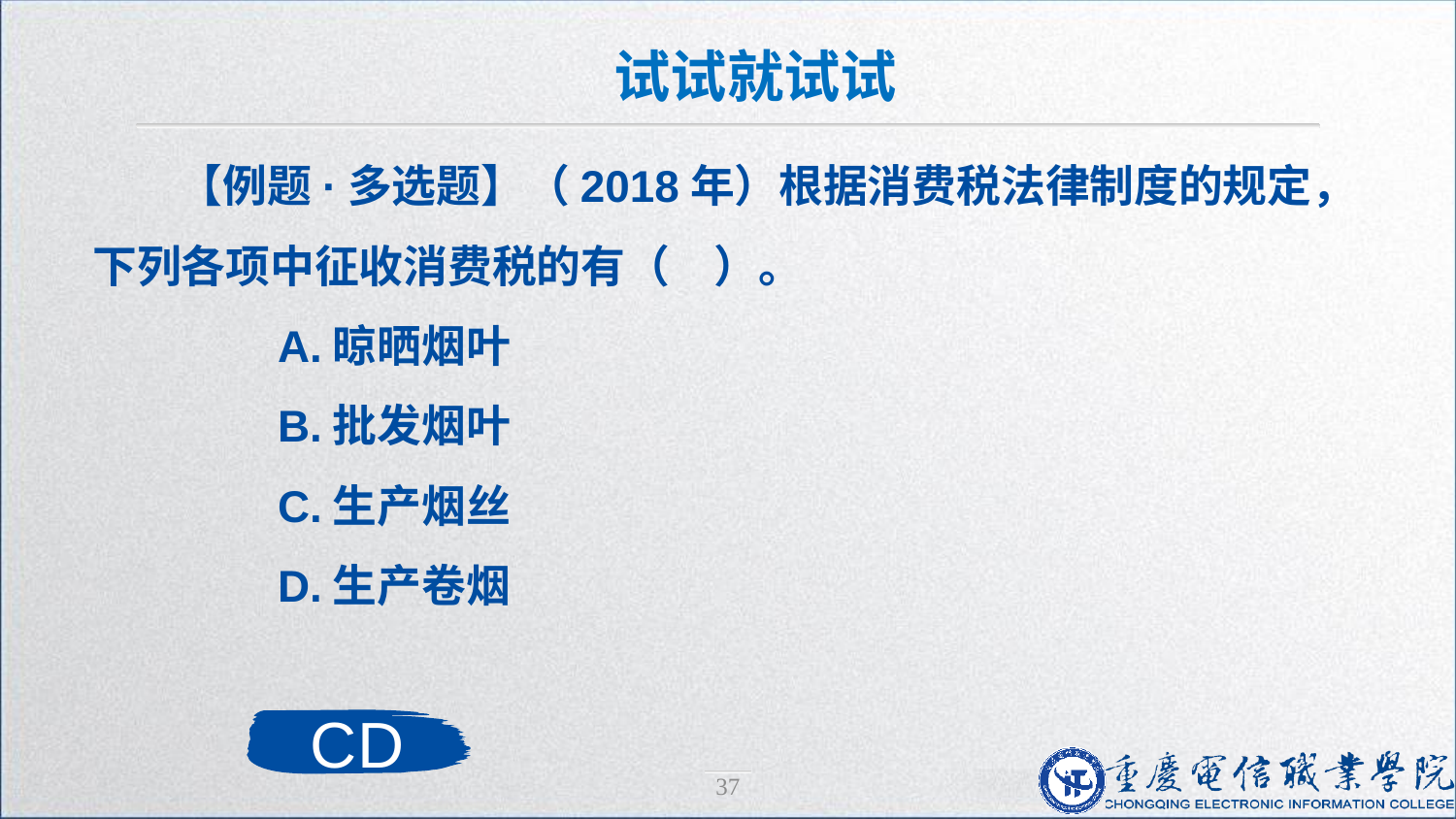

试试就试试
【例题·多选题】（2018年）根据消费税法律制度的规定，下列各项中征收消费税的有（　）。
　　A.晾晒烟叶
　　B.批发烟叶
　　C.生产烟丝
　　D.生产卷烟

CD

37